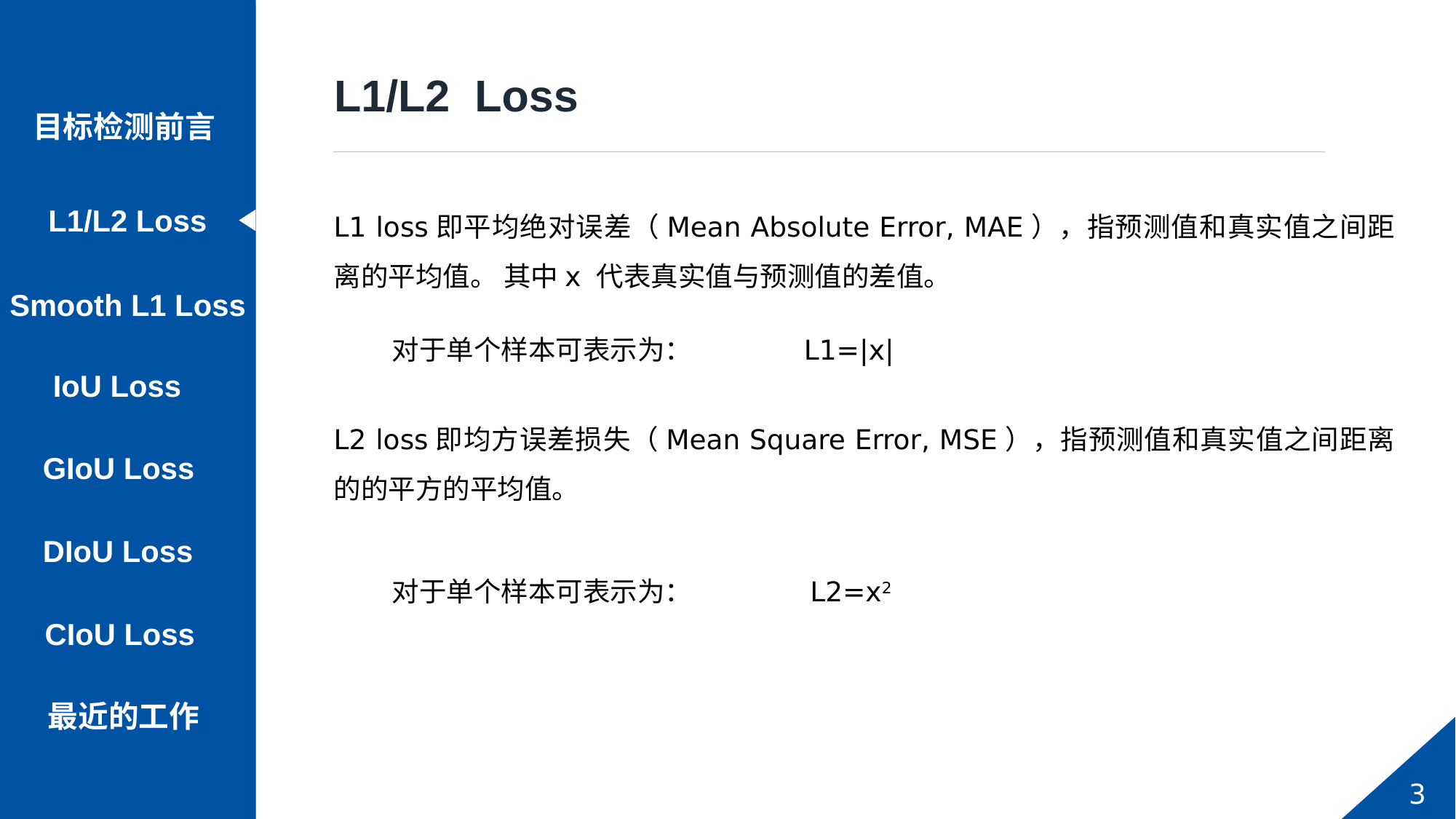

研究背景

PPT模板下载：www.1ppt.com/moban/     行业PPT模板：www.1ppt.com/hangye/
节日PPT模板：www.1ppt.com/jieri/           PPT素材下载：www.1ppt.com/sucai/
PPT背景图片：www.1ppt.com/beijing/      PPT图表下载：www.1ppt.com/tubiao/
优秀PPT下载：www.1ppt.com/xiazai/        PPT教程： www.1ppt.com/powerpoint/
Word教程： www.1ppt.com/word/              Excel教程：www.1ppt.com/excel/
资料下载：www.1ppt.com/ziliao/                PPT课件下载：www.1ppt.com/kejian/
范文下载：www.1ppt.com/fanwen/             试卷下载：www.1ppt.com/shiti/
教案下载：www.1ppt.com/jiaoan/        PPT论坛：www.1ppt.cn

国内外研究现状

研究思路
研究内容

创新点

L1/L2 Loss
PPT模板下载：www.1ppt.com/moban/     行业PPT模板：www.1ppt.com/hangye/
节日PPT模板：www.1ppt.com/jieri/           PPT素材下载：www.1ppt.com/sucai/
PPT背景图片：www.1ppt.com/beijing/      PPT图表下载：www.1ppt.com/tubiao/
优秀PPT下载：www.1ppt.com/xiazai/        PPT教程： www.1ppt.com/powerpoint/
Word教程： www.1ppt.com/word/              Excel教程：www.1ppt.com/excel/
资料下载：www.1ppt.com/ziliao/                PPT课件下载：www.1ppt.com/kejian/
范文下载：www.1ppt.com/fanwen/             试卷下载：www.1ppt.com/shiti/
教案下载：www.1ppt.com/jiaoan/        PPT论坛：www.1ppt.cn

Smooth L1 Loss
L1/L2  Loss
目标检测前言
L1 loss即平均绝对误差（Mean Absolute Error, MAE），指预测值和真实值之间距离的平均值。 其中x 代表真实值与预测值的差值。

对于单个样本可表示为：                 L1=|x|
IoU Loss
L2 loss即均方误差损失（Mean Square Error, MSE），指预测值和真实值之间距离的的平方的平均值。
GIoU Loss
DIoU Loss
对于单个样本可表示为：                  L2=x2
CIoU Loss
最近的工作
3